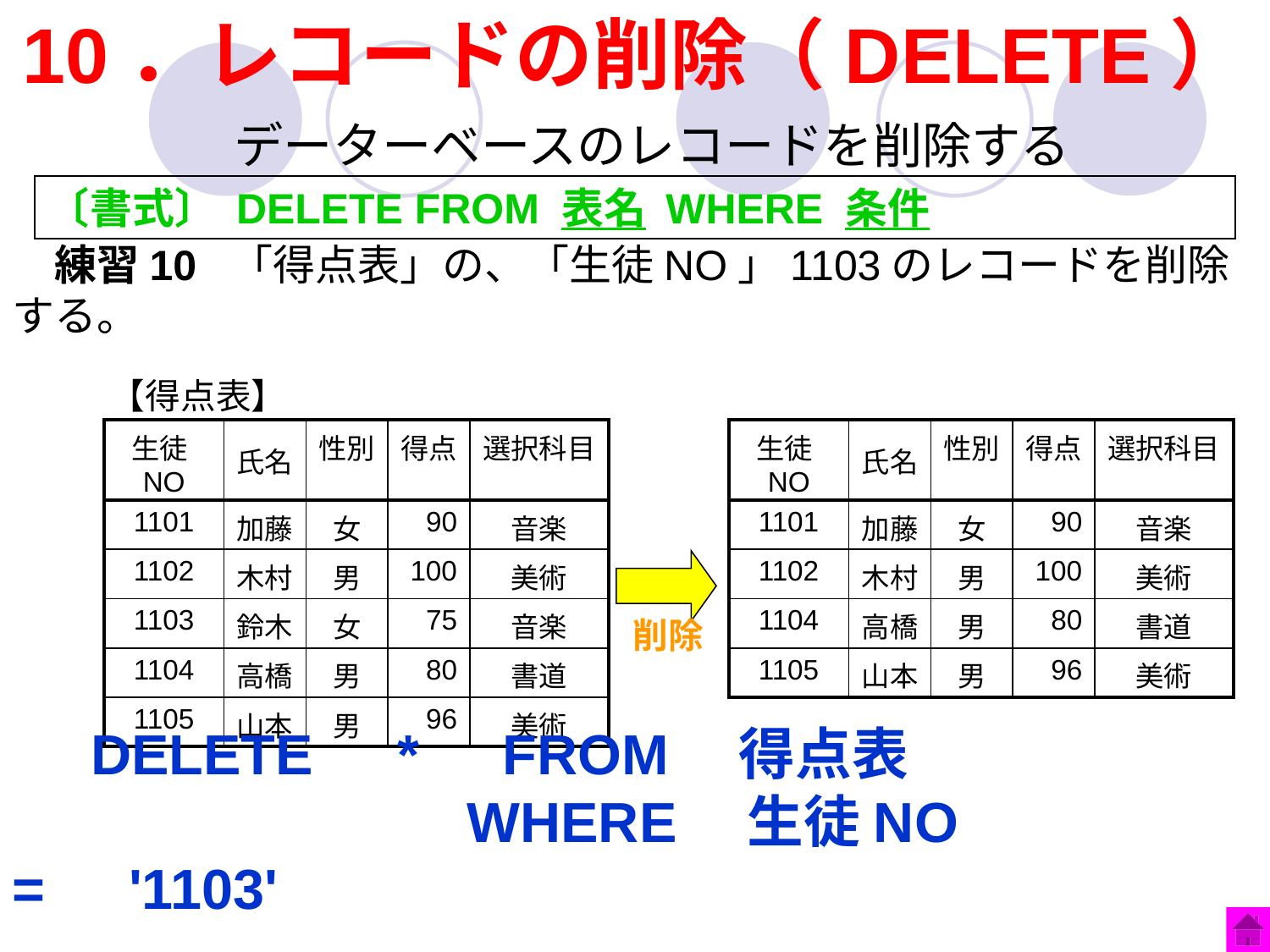

10．レコードの削除（DELETE）
データーベースのレコードを削除する
〔書式〕 DELETE FROM 表名 WHERE 条件
　練習10  「得点表」の、「生徒NO」1103のレコードを削除する。
【得点表】
| 生徒NO | 氏名 | 性別 | 得点 | 選択科目 |
| --- | --- | --- | --- | --- |
| 1101 | 加藤 | 女 | 90 | 音楽 |
| 1102 | 木村 | 男 | 100 | 美術 |
| 1103 | 鈴木 | 女 | 75 | 音楽 |
| 1104 | 高橋 | 男 | 80 | 書道 |
| 1105 | 山本 | 男 | 96 | 美術 |
| 生徒NO | 氏名 | 性別 | 得点 | 選択科目 |
| --- | --- | --- | --- | --- |
| 1101 | 加藤 | 女 | 90 | 音楽 |
| 1102 | 木村 | 男 | 100 | 美術 |
| 1104 | 高橋 | 男 | 80 | 書道 |
| 1105 | 山本 | 男 | 96 | 美術 |

削除
     DELETE　*　FROM　得点表
                             WHERE　生徒NO　=　'1103'